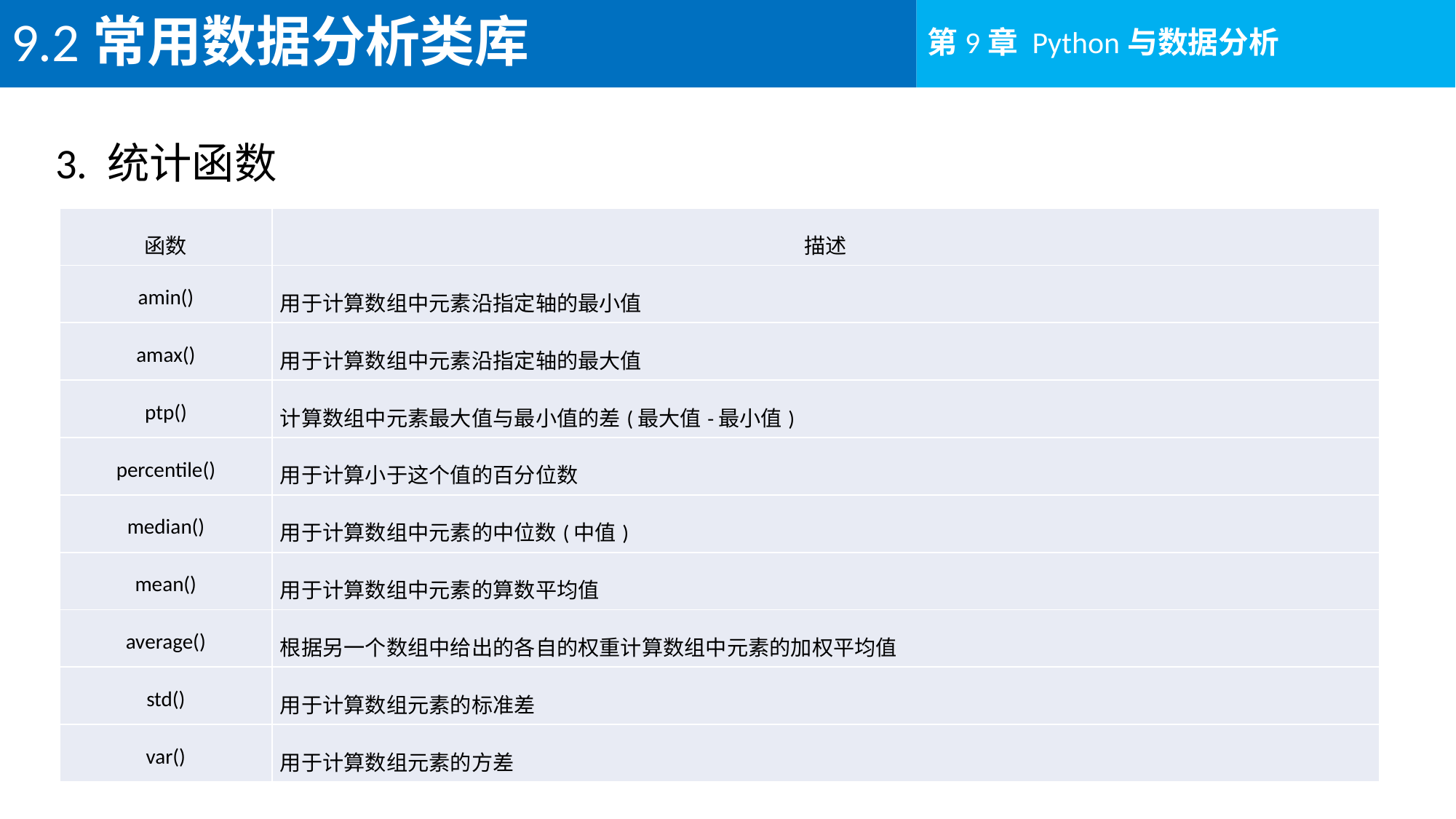

# 9.2常用数据分析类库
3. 统计函数
| 函数 | 描述 |
| --- | --- |
| amin() | 用于计算数组中元素沿指定轴的最小值 |
| amax() | 用于计算数组中元素沿指定轴的最大值 |
| ptp() | 计算数组中元素最大值与最小值的差(最大值-最小值) |
| percentile() | 用于计算小于这个值的百分位数 |
| median() | 用于计算数组中元素的中位数(中值) |
| mean() | 用于计算数组中元素的算数平均值 |
| average() | 根据另一个数组中给出的各自的权重计算数组中元素的加权平均值 |
| std() | 用于计算数组元素的标准差 |
| var() | 用于计算数组元素的方差 |